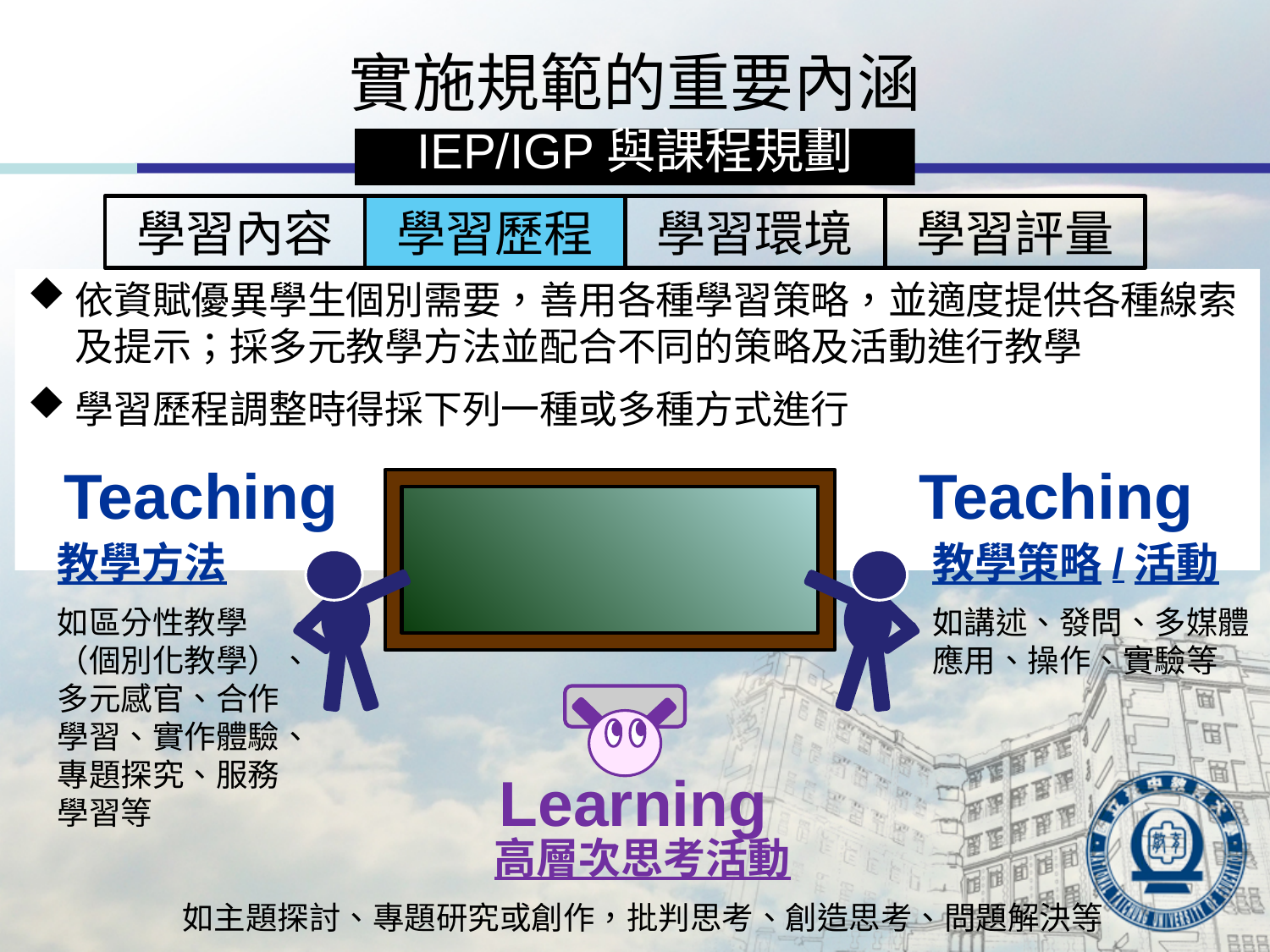

實施規範的重要內涵
IEP/IGP與課程規劃

學習內容
學習歷程
學習環境
學習評量
依資賦優異學生個別需要，善用各種學習策略，並適度提供各種線索及提示；採多元教學方法並配合不同的策略及活動進行教學
學習歷程調整時得採下列一種或多種方式進行

Teaching
Teaching

教學方法
如區分性教學（個別化教學）、多元感官、合作學習、實作體驗、專題探究、服務學習等
教學策略/活動
如講述、發問、多媒體應用、操作、實驗等

Learning
高層次思考活動
如主題探討、專題研究或創作，批判思考、創造思考、問題解決等